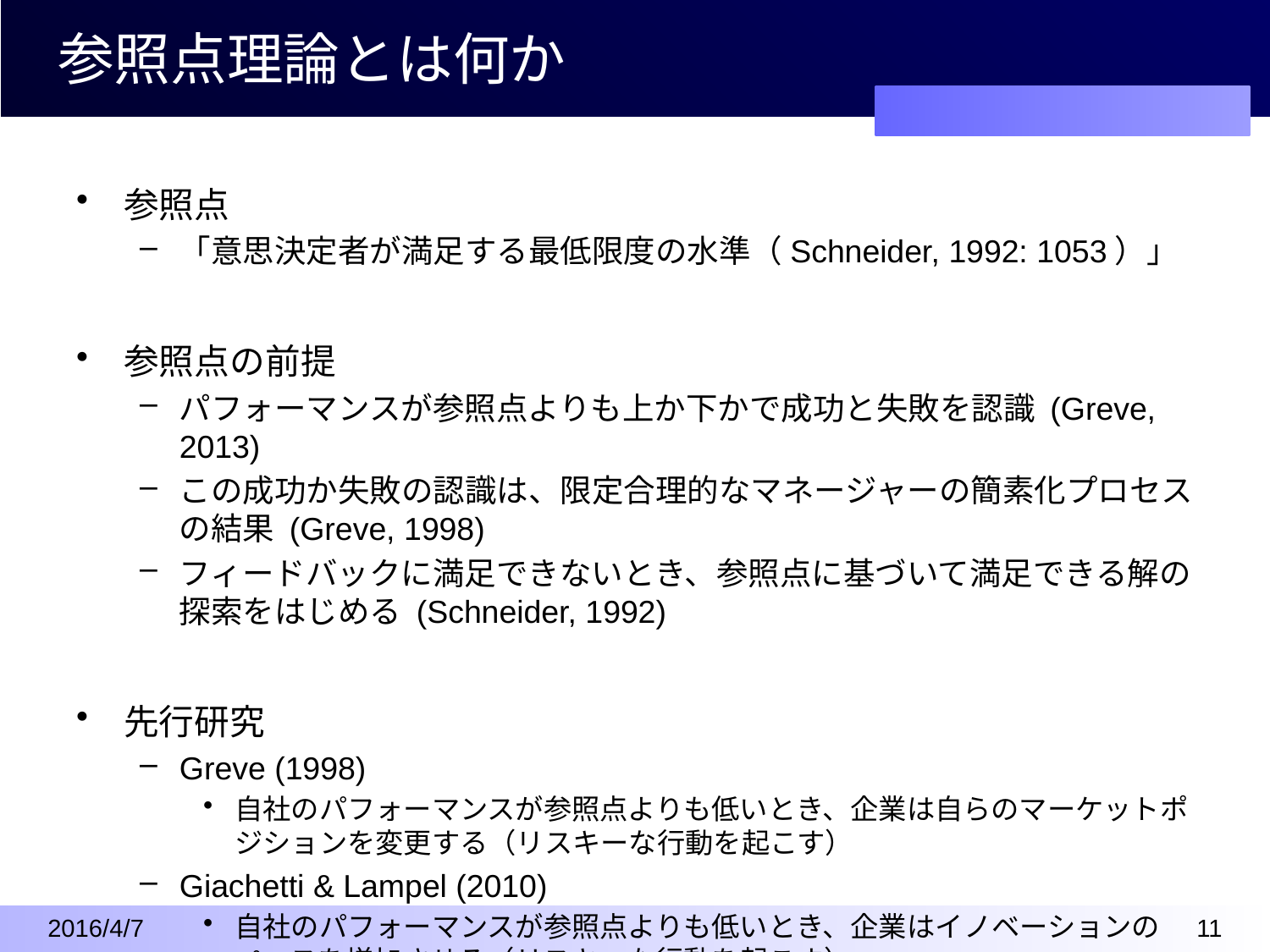

# 参照点理論とは何か
参照点
「意思決定者が満足する最低限度の水準（Schneider, 1992: 1053）」

参照点の前提
パフォーマンスが参照点よりも上か下かで成功と失敗を認識 (Greve, 2013)
この成功か失敗の認識は、限定合理的なマネージャーの簡素化プロセスの結果 (Greve, 1998)
フィードバックに満足できないとき、参照点に基づいて満足できる解の探索をはじめる (Schneider, 1992)

先行研究
Greve (1998)
自社のパフォーマンスが参照点よりも低いとき、企業は自らのマーケットポジションを変更する（リスキーな行動を起こす）
Giachetti & Lampel (2010)
自社のパフォーマンスが参照点よりも低いとき、企業はイノベーションのペースを増加させる（リスキーな行動を起こす）

2016/4/7
11